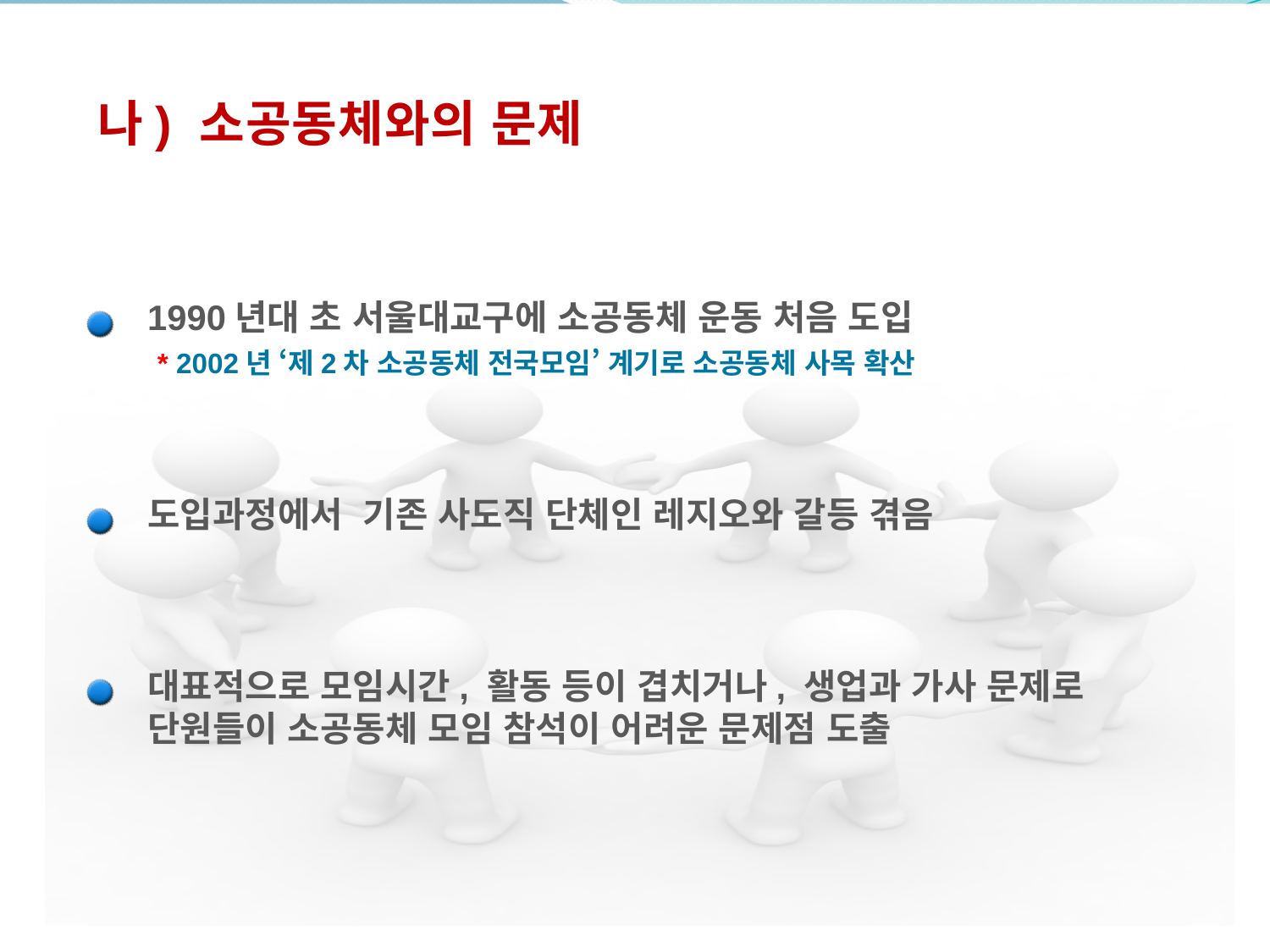

나) 소공동체와의 문제
1990년대 초 서울대교구에 소공동체 운동 처음 도입

* 2002년 ‘제2차 소공동체 전국모임’ 계기로 소공동체 사목 확산

도입과정에서  기존 사도직 단체인 레지오와 갈등 겪음

대표적으로 모임시간, 활동 등이 겹치거나, 생업과 가사 문제로
단원들이 소공동체 모임 참석이 어려운 문제점 도출